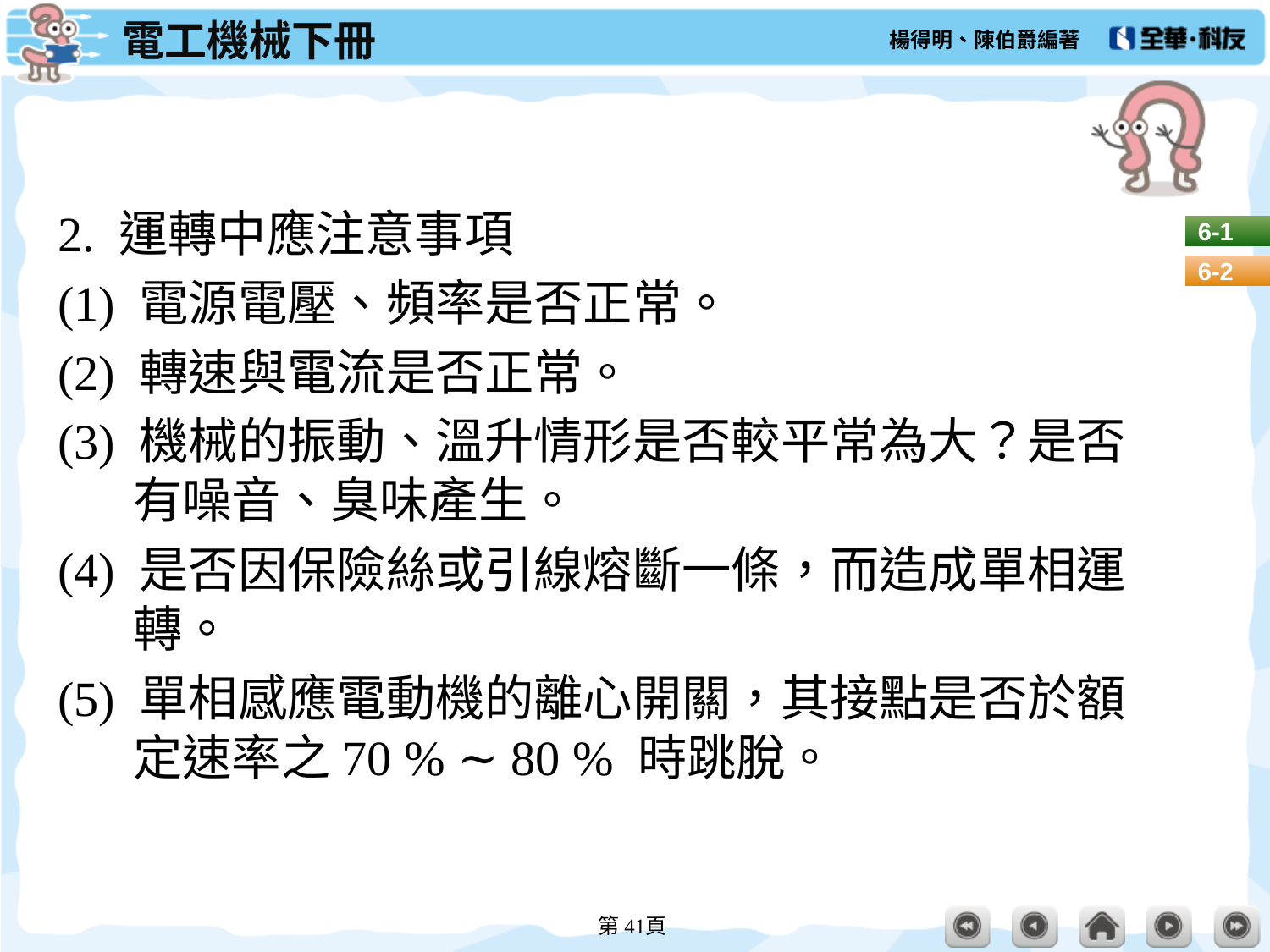

#
2. 運轉中應注意事項
(1) 電源電壓、頻率是否正常。
(2) 轉速與電流是否正常。
(3) 機械的振動、溫升情形是否較平常為大？是否有噪音、臭味產生。
(4) 是否因保險絲或引線熔斷一條，而造成單相運轉。
(5) 單相感應電動機的離心開關，其接點是否於額定速率之70 % ∼ 80 % 時跳脫。